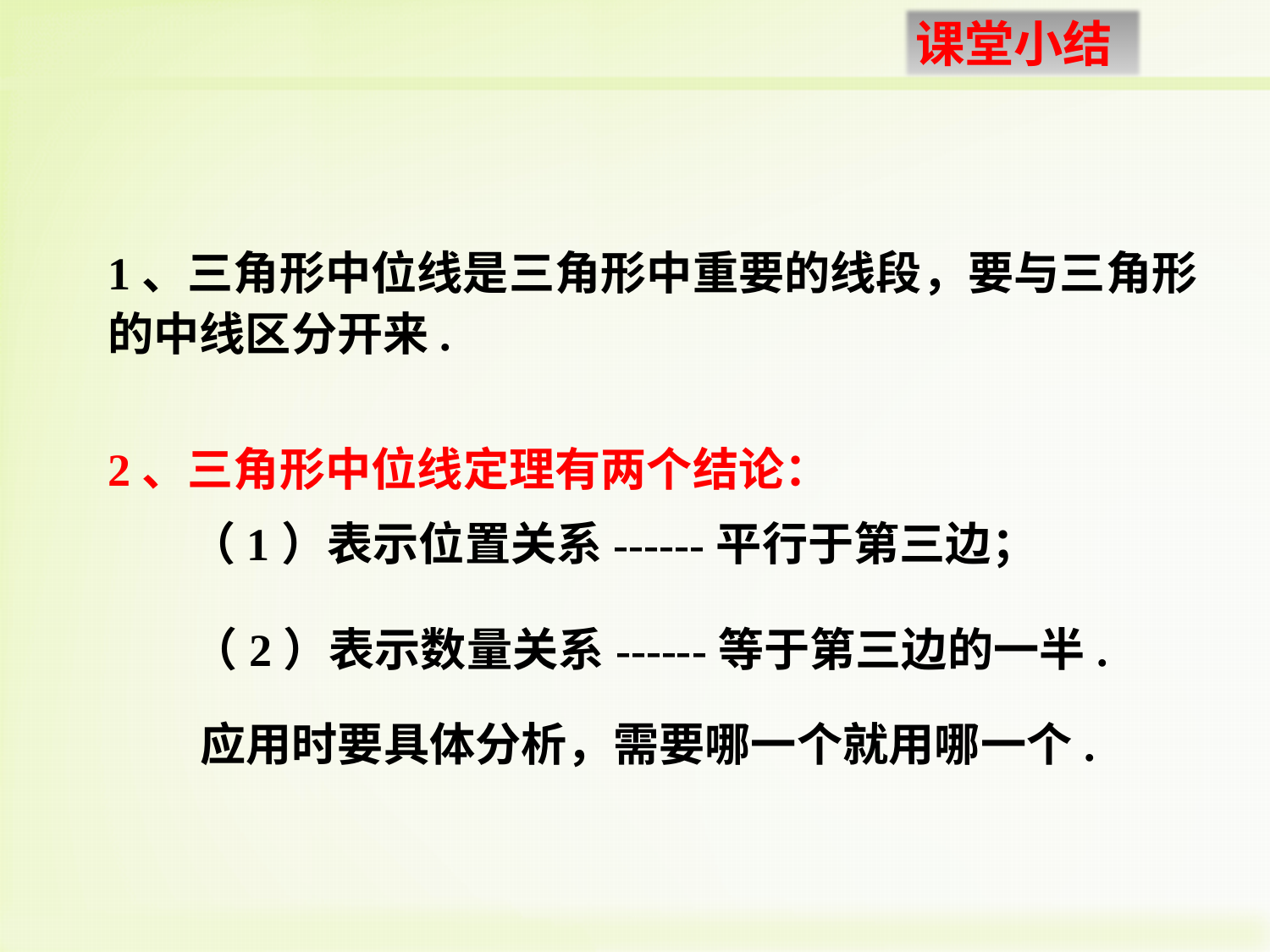

1、三角形中位线是三角形中重要的线段，要与三角形的中线区分开来.
2、三角形中位线定理有两个结论：
（1）表示位置关系------平行于第三边；
（2）表示数量关系------等于第三边的一半.
应用时要具体分析，需要哪一个就用哪一个.